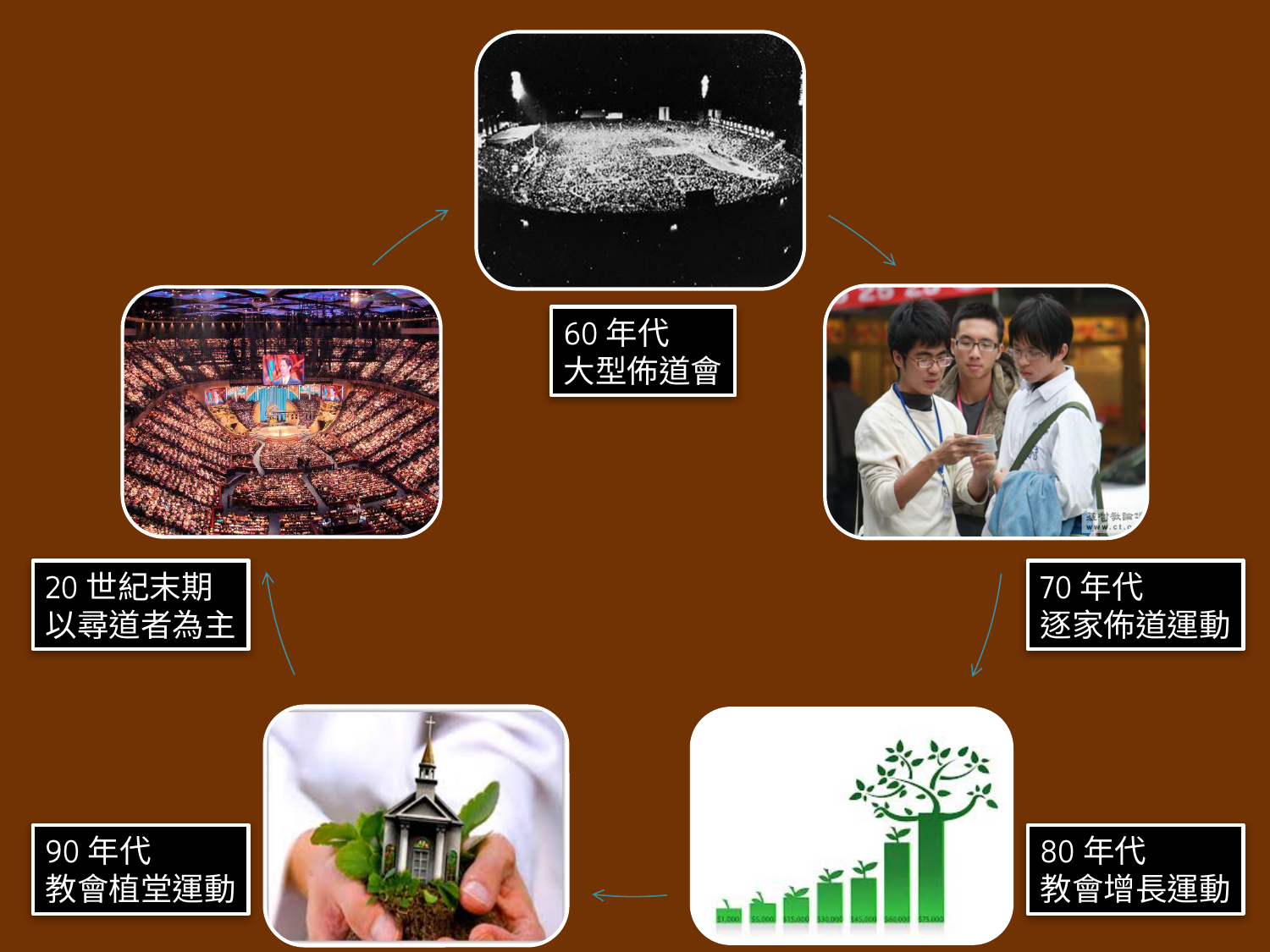

60年代
大型佈道會
20世紀末期
以尋道者為主
70年代
逐家佈道運動
90年代
教會植堂運動
80年代
教會增長運動